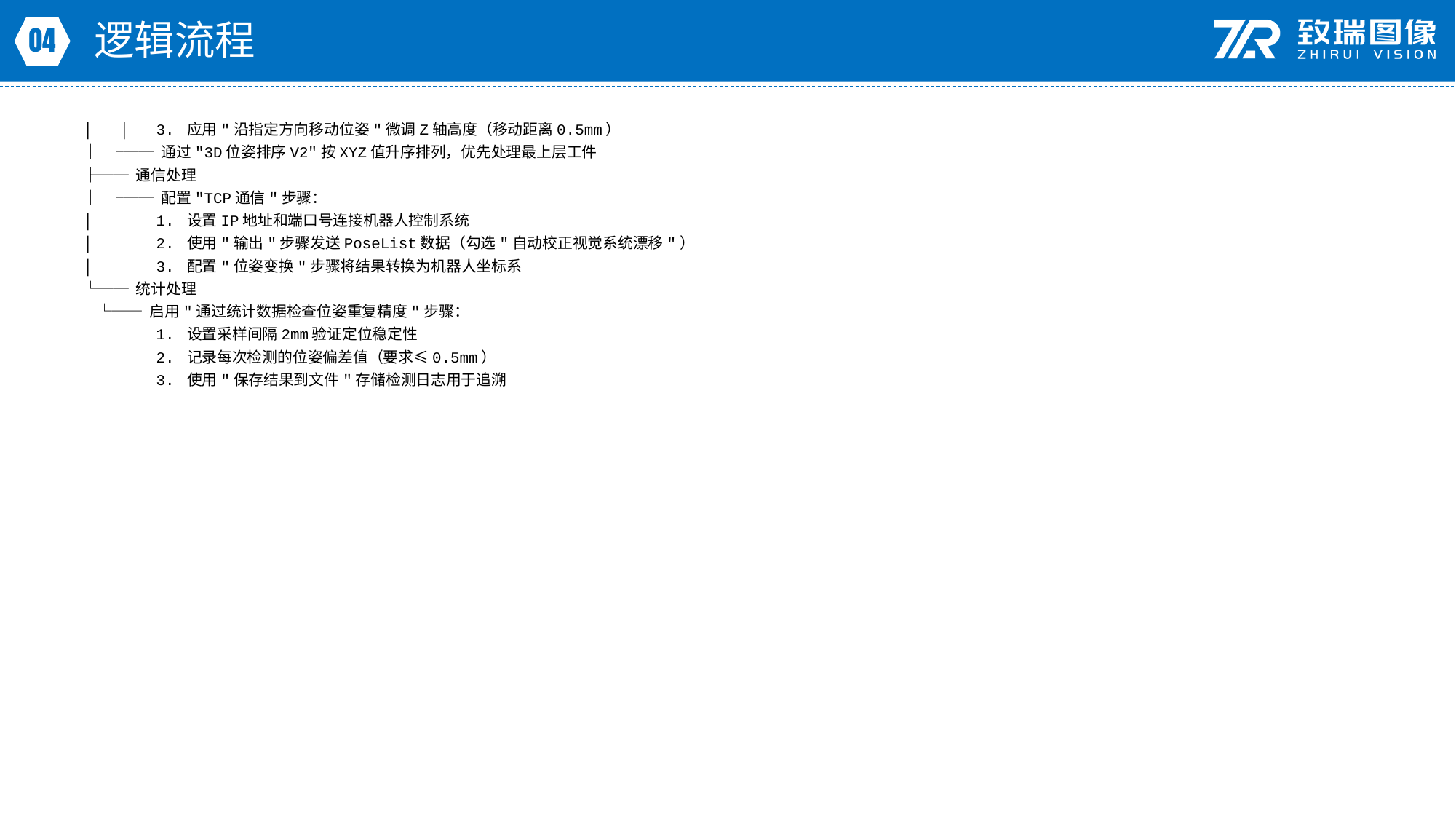

逻辑流程
04

│   │   3. 应用"沿指定方向移动位姿"微调Z轴高度（移动距离0.5mm）
│   └── 通过"3D位姿排序V2"按XYZ值升序排列，优先处理最上层工件
├── 通信处理
│   └── 配置"TCP通信"步骤：
│       1. 设置IP地址和端口号连接机器人控制系统
│       2. 使用"输出"步骤发送PoseList数据（勾选"自动校正视觉系统漂移"）
│       3. 配置"位姿变换"步骤将结果转换为机器人坐标系
└── 统计处理
    └── 启用"通过统计数据检查位姿重复精度"步骤：
        1. 设置采样间隔2mm验证定位稳定性
        2. 记录每次检测的位姿偏差值（要求≤0.5mm）
        3. 使用"保存结果到文件"存储检测日志用于追溯